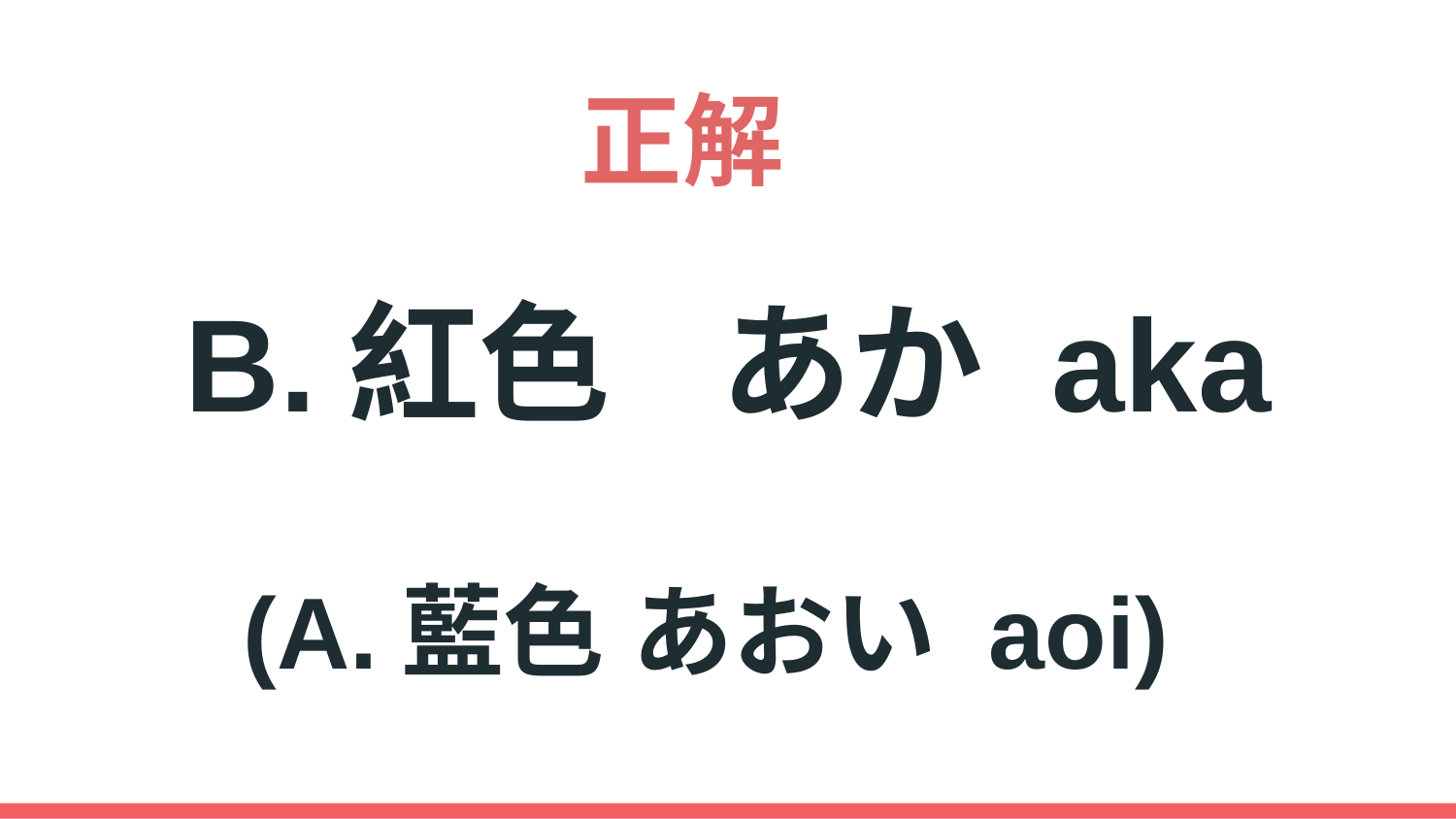

正解
# B.紅色   あか aka

(A.藍色 あおい aoi)